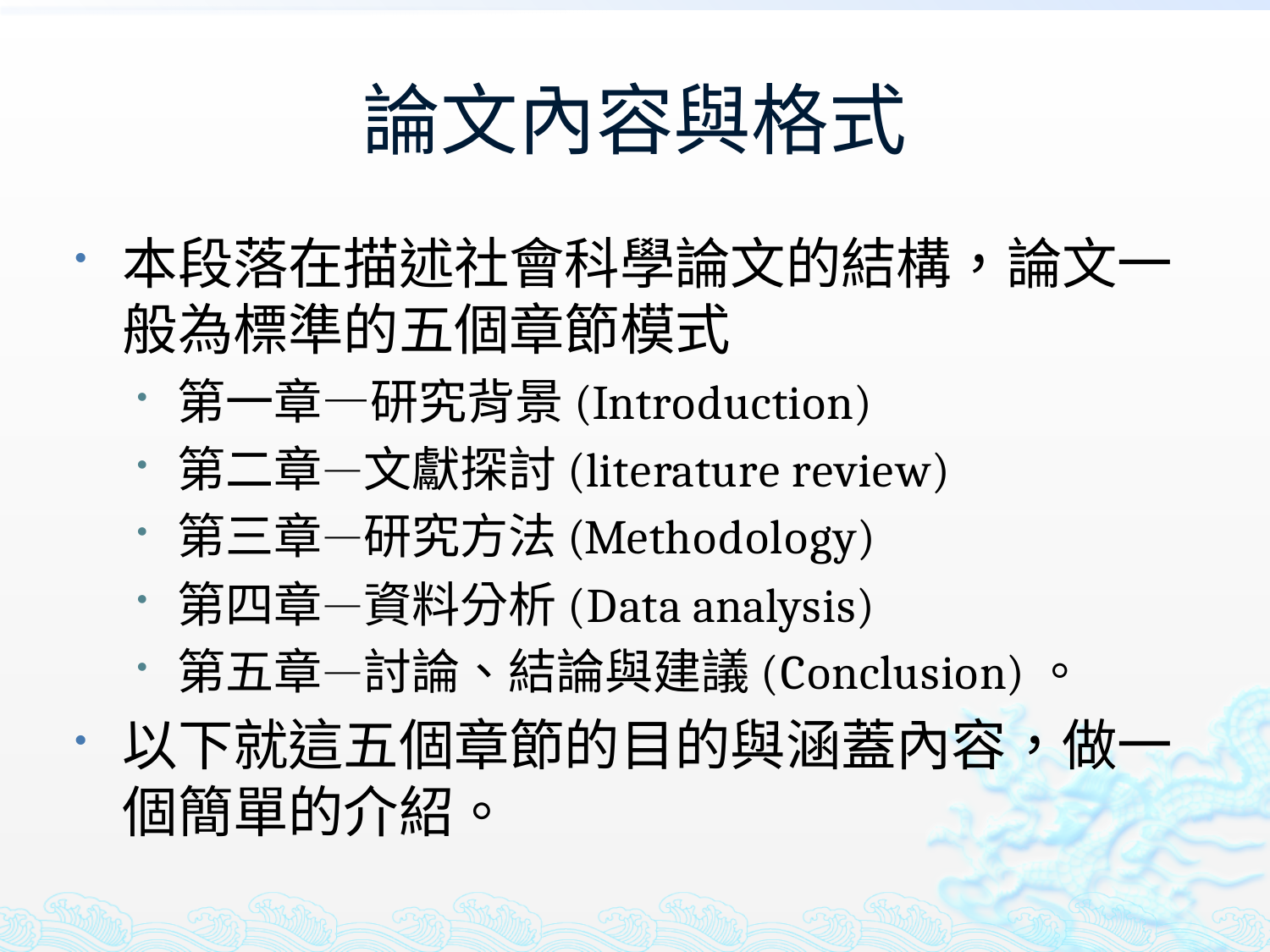

# 論文內容與格式
本段落在描述社會科學論文的結構，論文一般為標準的五個章節模式
第一章—研究背景(Introduction)
第二章—文獻探討(literature review)
第三章—研究方法(Methodology)
第四章—資料分析(Data analysis)
第五章—討論、結論與建議(Conclusion)。
以下就這五個章節的目的與涵蓋內容，做一個簡單的介紹。